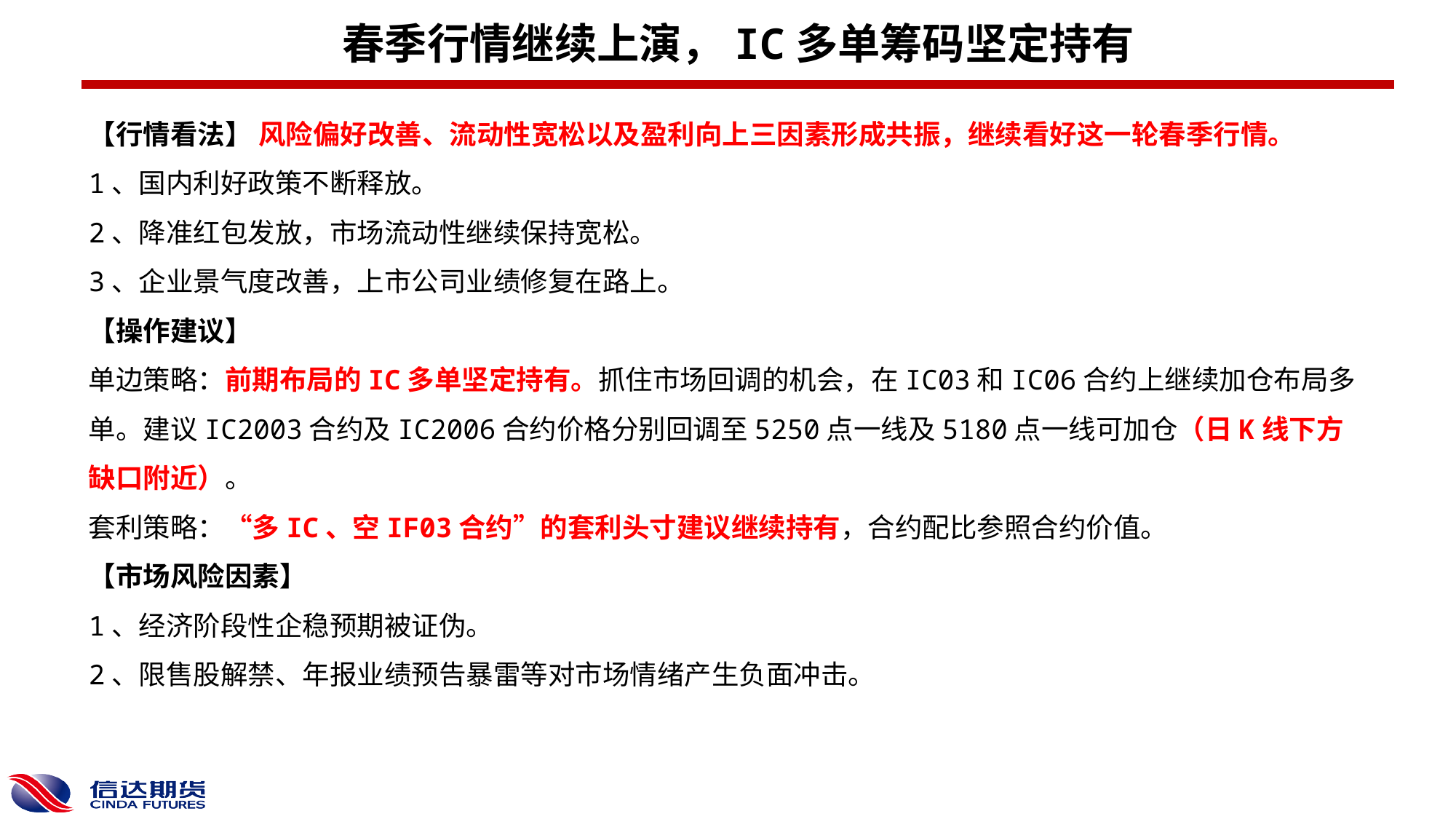

春季行情继续上演，IC多单筹码坚定持有
【行情看法】 风险偏好改善、流动性宽松以及盈利向上三因素形成共振，继续看好这一轮春季行情。
1、国内利好政策不断释放。
2、降准红包发放，市场流动性继续保持宽松。
3、企业景气度改善，上市公司业绩修复在路上。
【操作建议】
单边策略：前期布局的IC多单坚定持有。抓住市场回调的机会，在IC03和IC06合约上继续加仓布局多单。建议IC2003合约及IC2006合约价格分别回调至5250点一线及5180点一线可加仓（日K线下方缺口附近）。
套利策略：“多IC、空IF03合约”的套利头寸建议继续持有，合约配比参照合约价值。
【市场风险因素】
1、经济阶段性企稳预期被证伪。
2、限售股解禁、年报业绩预告暴雷等对市场情绪产生负面冲击。